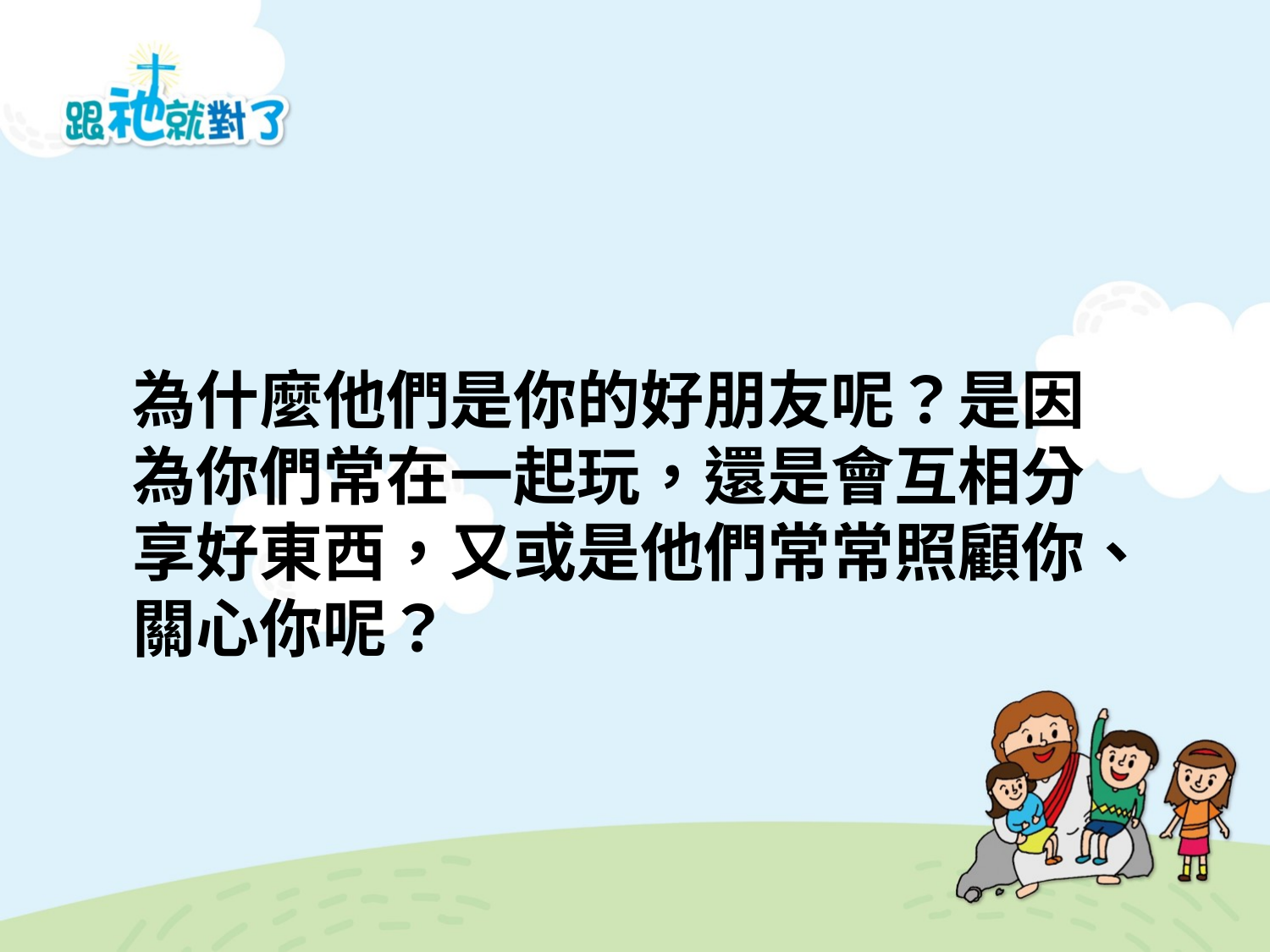

為什麼他們是你的好朋友呢？是因為你們常在一起玩，還是會互相分享好東西，又或是他們常常照顧你、關心你呢？